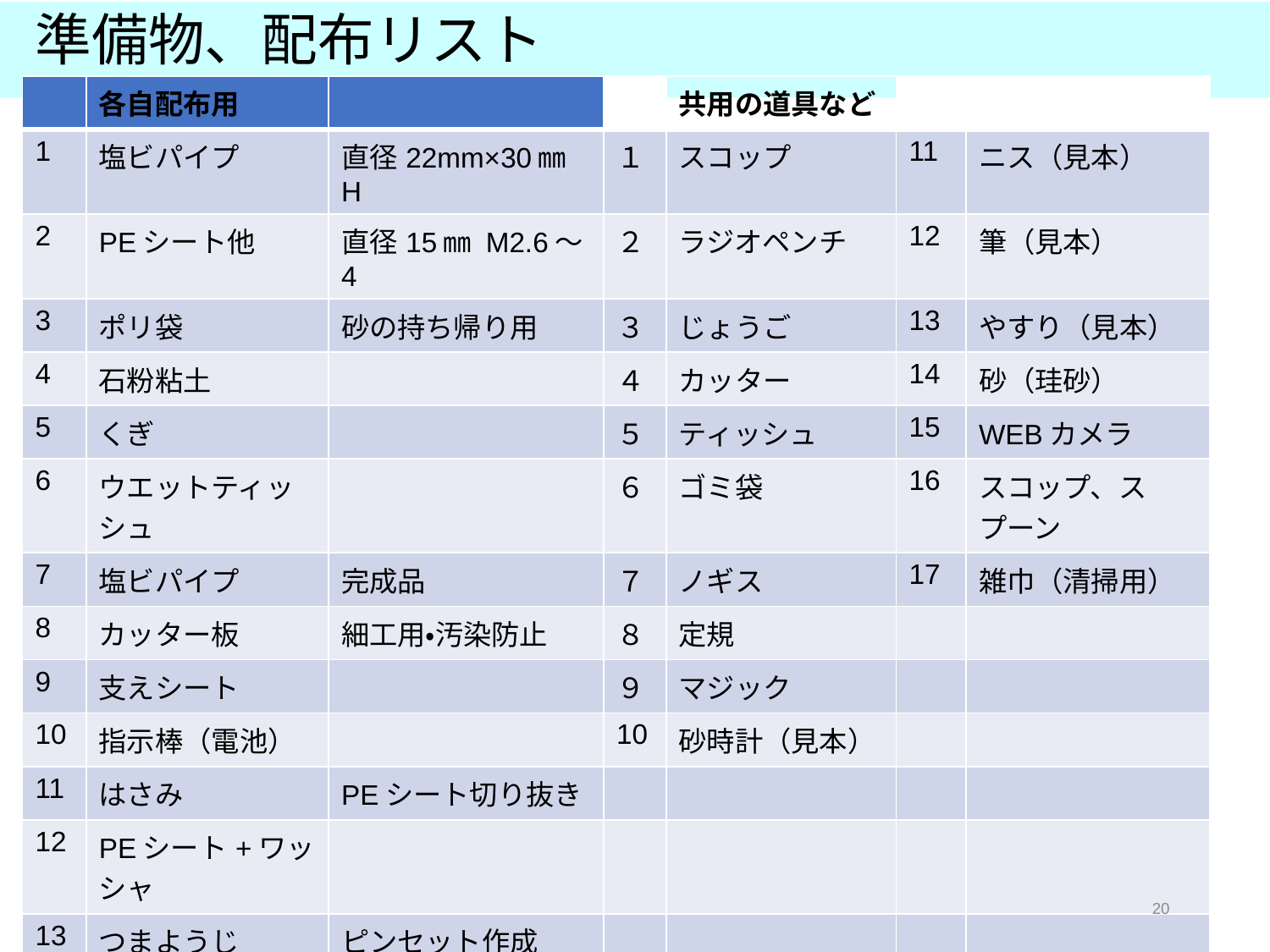

# 準備物、配布リスト
|  | 各自配布用 |  |  | 共用の道具など |  |  |
| --- | --- | --- | --- | --- | --- | --- |
| 1 | 塩ビパイプ | 直径22mm×30㎜H | １ | スコップ | 11 | ニス（見本） |
| 2 | PEシート他 | 直径15㎜ M2.6～4 | ２ | ラジオペンチ | 12 | 筆（見本） |
| 3 | ポリ袋 | 砂の持ち帰り用 | ３ | じょうご | 13 | やすり（見本） |
| 4 | 石粉粘土 |  | ４ | カッター | 14 | 砂（珪砂） |
| 5 | くぎ |  | ５ | ティッシュ | 15 | WEBカメラ |
| 6 | ウエットティッシュ |  | ６ | ゴミ袋 | 16 | スコップ、スプーン |
| 7 | 塩ビパイプ | 完成品 | ７ | ノギス | 17 | 雑巾（清掃用） |
| 8 | カッター板 | 細工用・汚染防止 | ８ | 定規 |  |  |
| 9 | 支えシート |  | ９ | マジック |  |  |
| 10 | 指示棒（電池） |  | 10 | 砂時計（見本） |  |  |
| 11 | はさみ | PEシート切り抜き |  |  |  |  |
| 12 | PEシート+ワッシャ |  |  |  |  |  |
| 13 | つまようじ | ピンセット作成 |  |  |  |  |
| 14 | わごむ | ピンセット作成 |  |  |  |  |
| 15 | せんたくばさみ | ピンセット作成 |  |  |  |  |
|  |  |  |  |  |  |  |
20